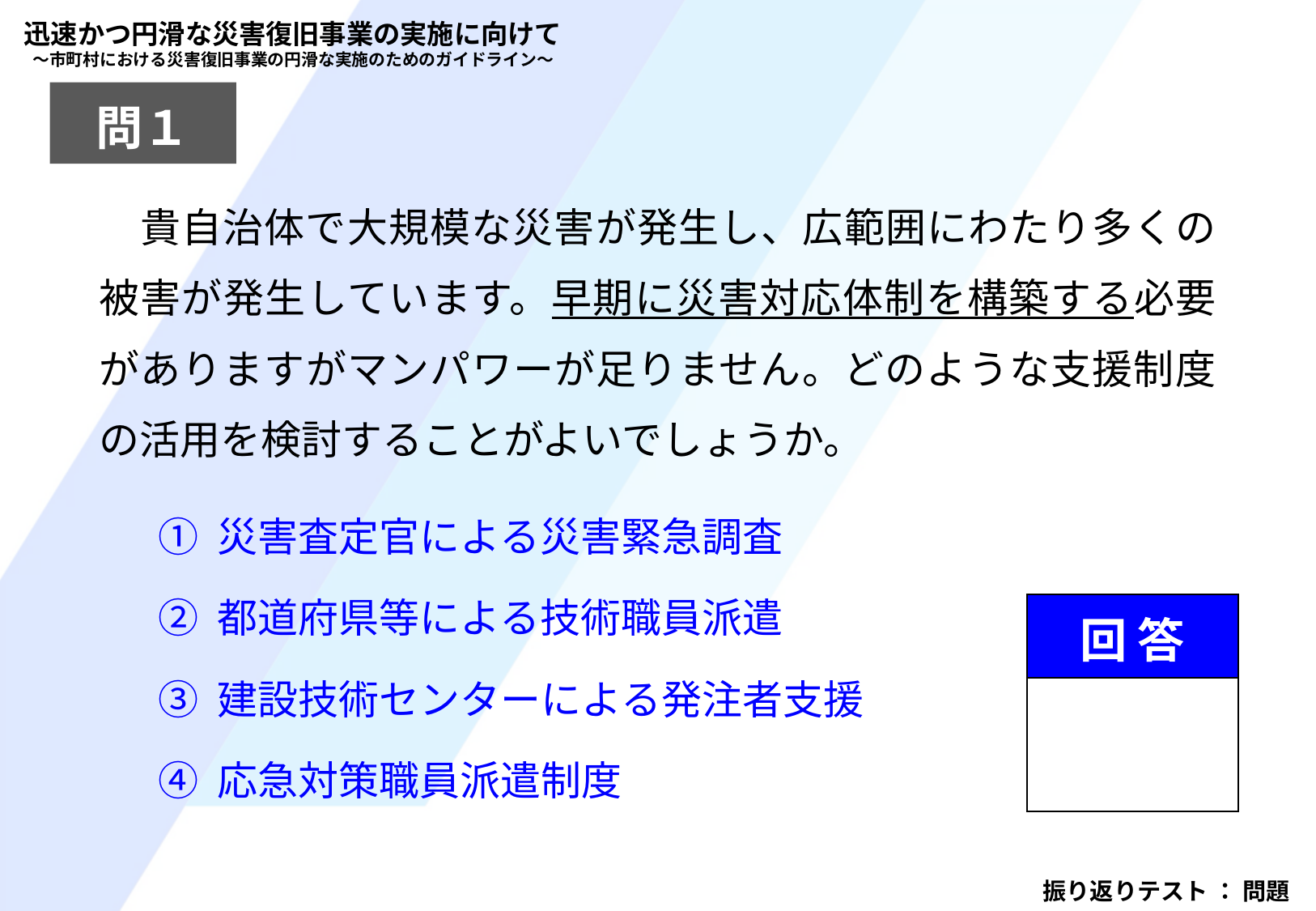

迅速かつ円滑な災害復旧事業の実施に向けて
～市町村における災害復旧事業の円滑な実施のためのガイドライン～
問１
　貴自治体で大規模な災害が発生し、広範囲にわたり多くの被害が発生しています。早期に災害対応体制を構築する必要がありますがマンパワーが足りません。どのような支援制度の活用を検討することがよいでしょうか。
① 災害査定官による災害緊急調査
② 都道府県等による技術職員派遣
③ 建設技術センターによる発注者支援
④ 応急対策職員派遣制度
| 回 答 |
| --- |
|  |
振り返りテスト ： 問題